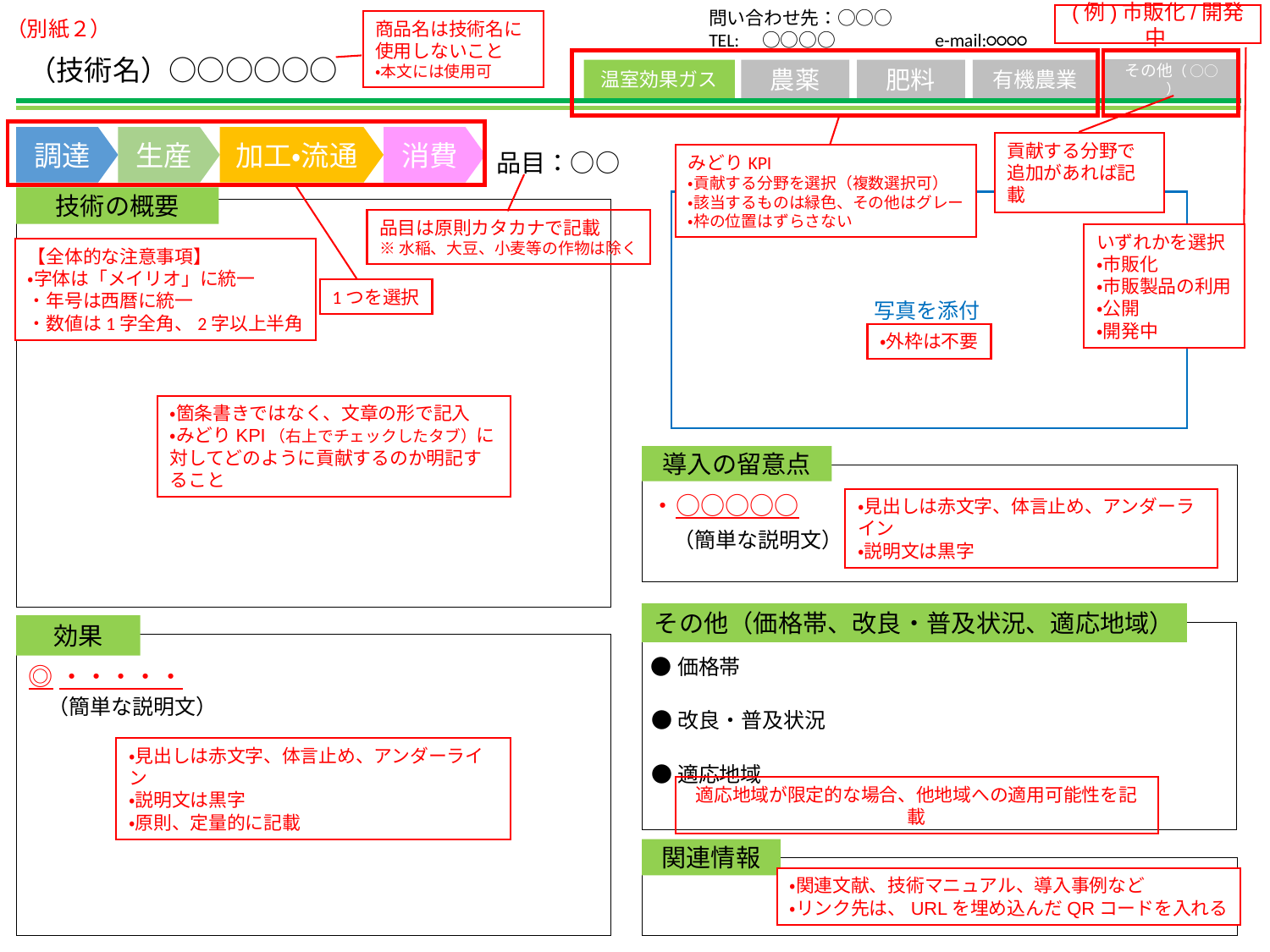

(例)市販化/開発中
問い合わせ先：○○○
TEL:　○○○○　                   e-mail:○○○○
（別紙２）
商品名は技術名に使用しないこと
・本文には使用可
（技術名）○○○○○○

その他（ ○○ ）
温室効果ガス
農薬
肥料
有機農業

調達
生産
加工・流通
消費
品目：○○
貢献する分野で追加があれば記載
みどりKPI
・貢献する分野を選択（複数選択可）
・該当するものは緑色、その他はグレー
・枠の位置はずらさない
技術の概要
写真を添付

品目は原則カタカナで記載
※水稲、大豆、小麦等の作物は除く
いずれかを選択
・市販化
・市販製品の利用
・公開
・開発中
【全体的な注意事項】
・字体は「メイリオ」に統一
・年号は西暦に統一
・数値は1字全角、2字以上半角
1つを選択
・外枠は不要
・箇条書きではなく、文章の形で記入
・みどりKPI（右上でチェックしたタブ）に対してどのように貢献するのか明記すること
導入の留意点

・○○○○○
・見出しは赤文字、体言止め、アンダーライン
・説明文は黒字
（簡単な説明文）
その他（価格帯、改良・普及状況、適応地域）
効果

●価格帯
◎・・・・・
（簡単な説明文）
●改良・普及状況
・見出しは赤文字、体言止め、アンダーライン
・説明文は黒字
・原則、定量的に記載
●適応地域
適応地域が限定的な場合、他地域への適用可能性を記載
関連情報

・関連文献、技術マニュアル、導入事例など
・リンク先は、URLを埋め込んだQRコードを入れる